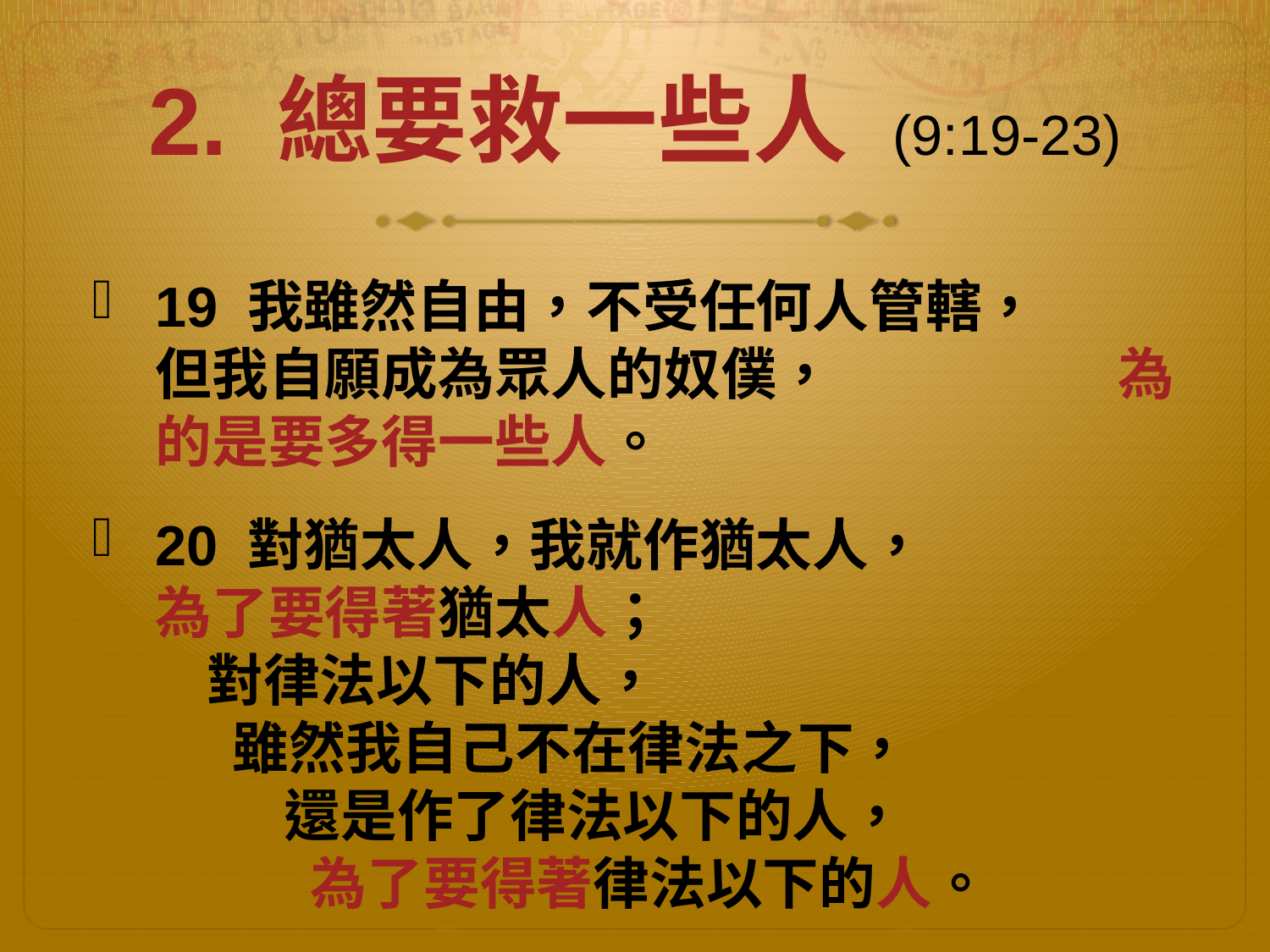

# 2. 總要救一些人 (9:19-23)
19 我雖然自由，不受任何人管轄，        但我自願成為眾人的奴僕，                      為的是要多得一些人。
20 對猶太人，我就作猶太人，                為了要得著猶太人；                                            對律法以下的人，                                               雖然我自己不在律法之下，                               還是作了律法以下的人，                                  為了要得著律法以下的人。